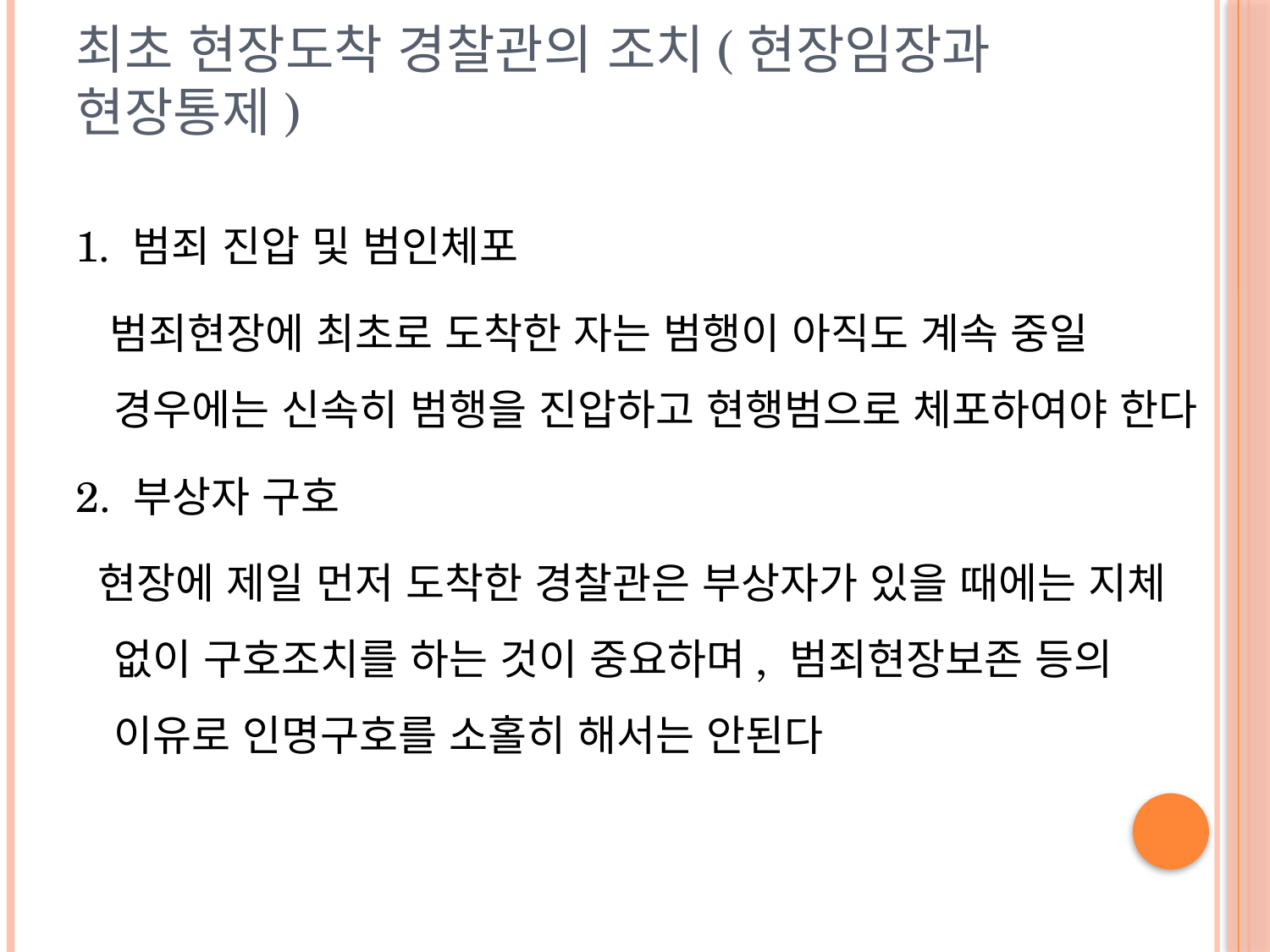

# 최초 현장도착 경찰관의 조치(현장임장과 현장통제)
1. 범죄 진압 및 범인체포
  범죄현장에 최초로 도착한 자는 범행이 아직도 계속 중일 경우에는 신속히 범행을 진압하고 현행범으로 체포하여야 한다
2. 부상자 구호
 현장에 제일 먼저 도착한 경찰관은 부상자가 있을 때에는 지체 없이 구호조치를 하는 것이 중요하며, 범죄현장보존 등의 이유로 인명구호를 소홀히 해서는 안된다